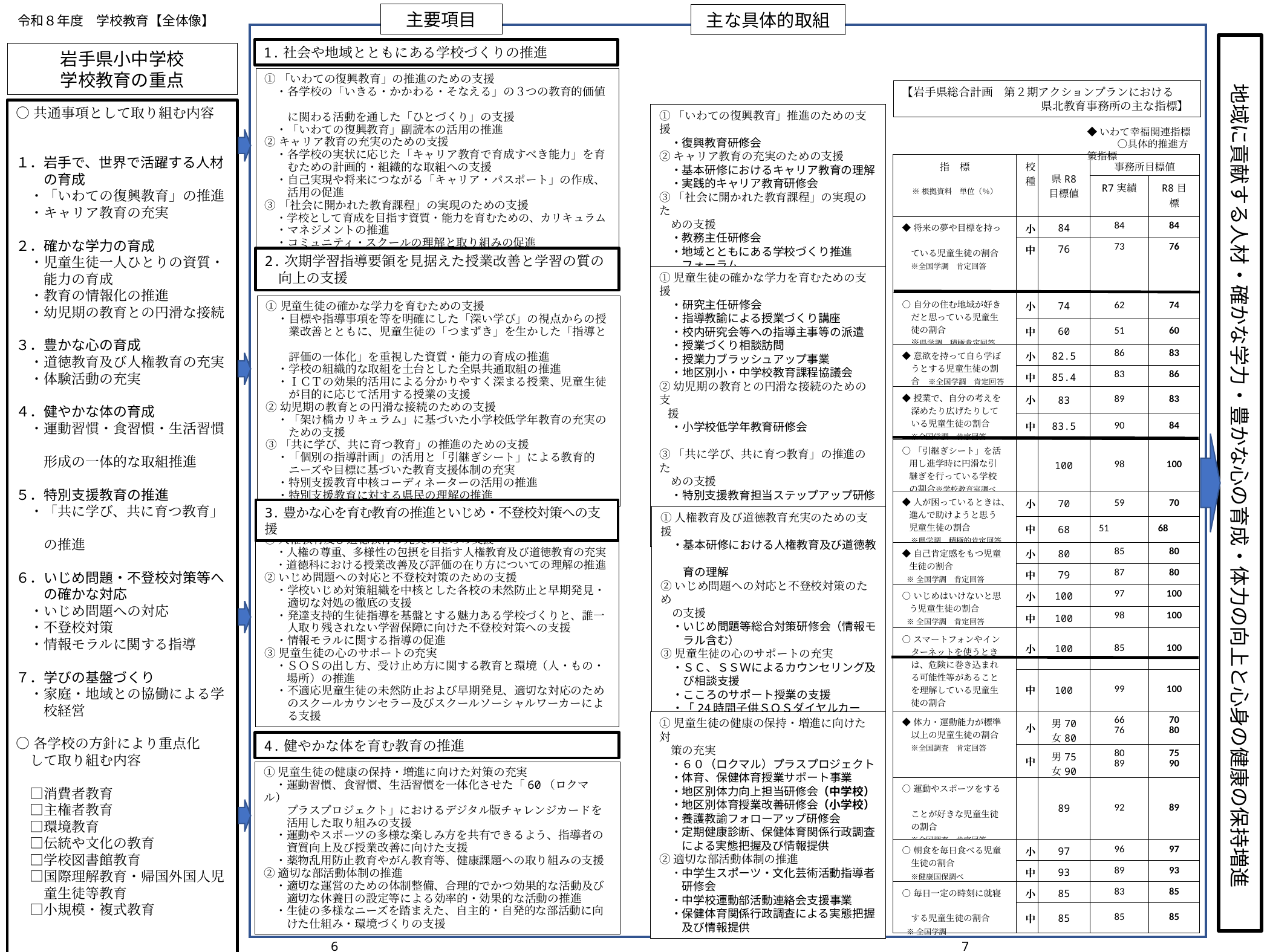

主要項目
主な具体的取組
  令和８年度　学校教育【全体像】

　　地域に貢献する人材・確かな学力・豊かな心の育成・体力の向上と心身の健康の保持増進
1.社会や地域とともにある学校づくりの推進
岩手県小中学校
学校教育の重点
①「いわての復興教育」の推進のための支援
　・各学校の「いきる・かかわる・そなえる」の３つの教育的価値
　　に関わる活動を通した「ひとづくり」の支援
　・「いわての復興教育」副読本の活用の推進
②キャリア教育の充実のための支援
　・各学校の実状に応じた「キャリア教育で育成すべき能力」を育
　　むための計画的・組織的な取組への支援
　・自己実現や将来につながる「キャリア・パスポート」の作成、
　　活用の促進
③「社会に開かれた教育課程」の実現のための支援
　・学校として育成を目指す資質・能力を育むための、カリキュラム
　・マネジメントの推進
　・コミュニティ・スクールの理解と取り組みの促進
【岩手県総合計画　第２期アクションプランにおける
　　　　　　　　　　　　 県北教育事務所の主な指標】
○共通事項として取り組む内容

１．岩手で、世界で活躍する人材
　　の育成
　・「いわての復興教育」の推進
　・キャリア教育の充実

２．確かな学力の育成
　・児童生徒一人ひとりの資質・
　　能力の育成
　・教育の情報化の推進
　・幼児期の教育との円滑な接続

３．豊かな心の育成
　・道徳教育及び人権教育の充実
　・体験活動の充実

４．健やかな体の育成
　・運動習慣・食習慣・生活習慣
　　形成の一体的な取組推進

５．特別支援教育の推進
　・「共に学び、共に育つ教育」
　　の推進

６．いじめ問題・不登校対策等へ
　　の確かな対応
　・いじめ問題への対応
　・不登校対策
　・情報モラルに関する指導

７．学びの基盤づくり
　・家庭・地域との協働による学
　　校経営

○各学校の方針により重点化
　して取り組む内容

　□消費者教育
　□主権者教育
　□環境教育
　□伝統や文化の教育
　□学校図書館教育
　□国際理解教育・帰国外国人児
　　童生徒等教育
　□小規模・複式教育

①「いわての復興教育」推進のための支援
　・復興教育研修会
②キャリア教育の充実のための支援
　・基本研修におけるキャリア教育の理解
　・実践的キャリア教育研修会
③「社会に開かれた教育課程」の実現のた
　めの支援
　・教務主任研修会
　・地域とともにある学校づくり推進
　　フォーラム
◆いわて幸福関連指標　　　〇具体的推進方策指標

| 指　標 ※根拠資料　単位（％） | 校種 | 県R8 目標値 | 事務所目標値 |  |
| --- | --- | --- | --- | --- |
|  |  |  | R7実績 | R8目標 |
| ◆将来の夢や目標を持っ　 　ている児童生徒の割合 　※全国学調　肯定回答 | 小 | 84 | 84 | 84 |
|  | 中 | 76 | 73 | 76 |
| ○自分の住む地域が好き 　だと思っている児童生 　徒の割合 　※県学調　積極肯定回答 | 小 | 74 | 62 | 74 |
|  | 中 | 60 | 51 | 60 |
| ◆意欲を持って自ら学ぼ 　うとする児童生徒の割 　合　※全国学調　肯定回答 | 小 | 82.5 | 86 | 83 |
|  | 中 | 85.4 | 83 | 86 |
| ◆授業で、自分の考えを 　深めたり広げたりして 　いる児童生徒の割合 　※全国学調　肯定回答 | 小 | 83 | 89 | 83 |
|  | 中 | 83.5 | 90 | 84 |
| ○「引継ぎシート」を活 用し進学時に円滑な引 継ぎを行っている学校 の割合※学校教育室調べ |  | 100 | 98 | 100 |
| ◆人が困っているときは、 進んで助けようと思う 児童生徒の割合 　※県学調　積極的肯定回答 | 小 | 70 | 59 | 70 |
|  | 中 | 68 | 51 | 68 |
| ◆自己肯定感をもつ児童 生徒の割合　 ※全国学調　肯定回答 | 小 | 80 | 85 | 80 |
|  | 中 | 79 | 87 | 80 |
| ○いじめはいけないと思 う児童生徒の割合 ※全国学調　肯定回答 | 小 | 100 | 97 | 100 |
|  | 中 | 100 | 98 | 100 |
| ○スマートフォンやイン 　ターネットを使うとき 　は、危険に巻き込まれ 　る可能性等があること 　を理解している児童生 　徒の割合　 　※県学調　肯定回答 | 小 | 100 | 85 | 100 |
|  | 中 | 100 | 99 | 100 |
| ◆体力・運動能力が標準 　以上の児童生徒の割合 　※全国調査　肯定回答 | 小 | 男70 女80 | 66 76 | 70 80 |
|  | 中 | 男75 女90 | 80 89 | 75 90 |
| ○運動やスポーツをする　 　ことが好きな児童生徒 　の割合　 　※全国調査　肯定回答 |  | 89 | 92 | 89 |
| ○朝食を毎日食べる児童 　生徒の割合 　※健康国保調べ | 小 | 97 | 96 | 97 |
|  | 中 | 93 | 89 | 93 |
| ○毎日一定の時刻に就寝　 　する児童生徒の割合 ※全国学調 | 小 | 85 | 83 | 85 |
|  | 中 | 85 | 85 | 85 |
2.次期学習指導要領を見据えた授業改善と学習の質の
　向上の支援
①児童生徒の確かな学力を育むための支援
　・研究主任研修会
　・指導教諭による授業づくり講座
　・校内研究会等への指導主事等の派遣
　・授業づくり相談訪問
　・授業力ブラッシュアップ事業
　・地区別小・中学校教育課程協議会
②幼児期の教育との円滑な接続のための支
  援
　・小学校低学年教育研修会
③「共に学び、共に育つ教育」の推進のた
　めの支援
　・特別支援教育担当ステップアップ研修
　　講座Ⅰ（前期）
　・中核コーディネーター研修会
①児童生徒の確かな学力を育むための支援
　・目標や指導事項を等を明確にした「深い学び」の視点からの授
　　業改善とともに、児童生徒の「つまずき」を生かした「指導と
　　評価の一体化」を重視した資質・能力の育成の推進
　・学校の組織的な取組を土台とした全県共通取組の推進
　・ＩＣＴの効果的活用による分かりやすく深まる授業、児童生徒
　　が目的に応じて活用する授業の支援
②幼児期の教育との円滑な接続のための支援
　・「架け橋カリキュラム」に基づいた小学校低学年教育の充実の
　　ための支援
③「共に学び、共に育つ教育」の推進のための支援
　・「個別の指導計画」の活用と「引継ぎシート」による教育的
　　ニーズや目標に基づいた教育支援体制の充実
　・特別支援教育中核コーディネーターの活用の推進
　・特別支援教育に対する県民の理解の推進

3.豊かな心を育む教育の推進といじめ・不登校対策への支援
①人権教育及び道徳教育充実のための支援
　・基本研修における人権教育及び道徳教
　　育の理解
②いじめ問題への対応と不登校対策のため
　の支援
　・いじめ問題等総合対策研修会（情報モ
　　ラル含む）
③児童生徒の心のサポートの充実
　・ＳＣ、ＳＳＷによるカウンセリング及
　　び相談支援
　・こころのサポート授業の支援
　・「24時間子供ＳＯＳダイヤルカード」
　　の配布
①人権教育及び道徳教育の充実のための支援
　・人権の尊重、多様性の包摂を目指す人権教育及び道徳教育の充実
　・道徳科における授業改善及び評価の在り方についての理解の推進
②いじめ問題への対応と不登校対策のための支援
　・学校いじめ対策組織を中核とした各校の未然防止と早期発見・
　　適切な対処の徹底の支援
　・発達支持的生徒指導を基盤とする魅力ある学校づくりと、誰一
　　人取り残されない学習保障に向けた不登校対策への支援
　・情報モラルに関する指導の促進
③児童生徒の心のサポートの充実
　・ＳＯＳの出し方、受け止め方に関する教育と環境（人・もの・
　　場所）の推進
　・不適応児童生徒の未然防止および早期発見、適切な対応のため
　　のスクールカウンセラー及びスクールソーシャルワーカーによ
　　る支援

①児童生徒の健康の保持・増進に向けた対
　策の充実
　・６０（ロクマル）プラスプロジェクト
　・体育、保健体育授業サポート事業
　・地区別体力向上担当研修会（中学校）
　・地区別体育授業改善研修会（小学校）
　・養護教諭フォローアップ研修会
　・定期健康診断、保健体育関係行政調査
　　による実態把握及び情報提供
②適切な部活動体制の推進
　・中学生スポーツ・文化芸術活動指導者
　　研修会
　・中学校運動部活動連絡会支援事業
　・保健体育関係行政調査による実態把握
　　及び情報提供
4.健やかな体を育む教育の推進
①児童生徒の健康の保持・増進に向けた対策の充実
　・運動習慣、食習慣、生活習慣を一体化させた「60（ロクマル）
　　プラスプロジェクト」におけるデジタル版チャレンジカードを
　　活用した取り組みの支援
　・運動やスポーツの多様な楽しみ方を共有できるよう、指導者の
　　資質向上及び授業改善に向けた支援
　・薬物乱用防止教育やがん教育等、健康課題への取り組みの支援
②適切な部活動体制の推進
　・適切な運営のための体制整備、合理的でかつ効果的な活動及び
　　適切な休養日の設定等による効率的・効果的な活動の推進
　・生徒の多様なニーズを踏まえた、自主的・自発的な部活動に向
　　けた仕組み・環境づくりの支援

6
7